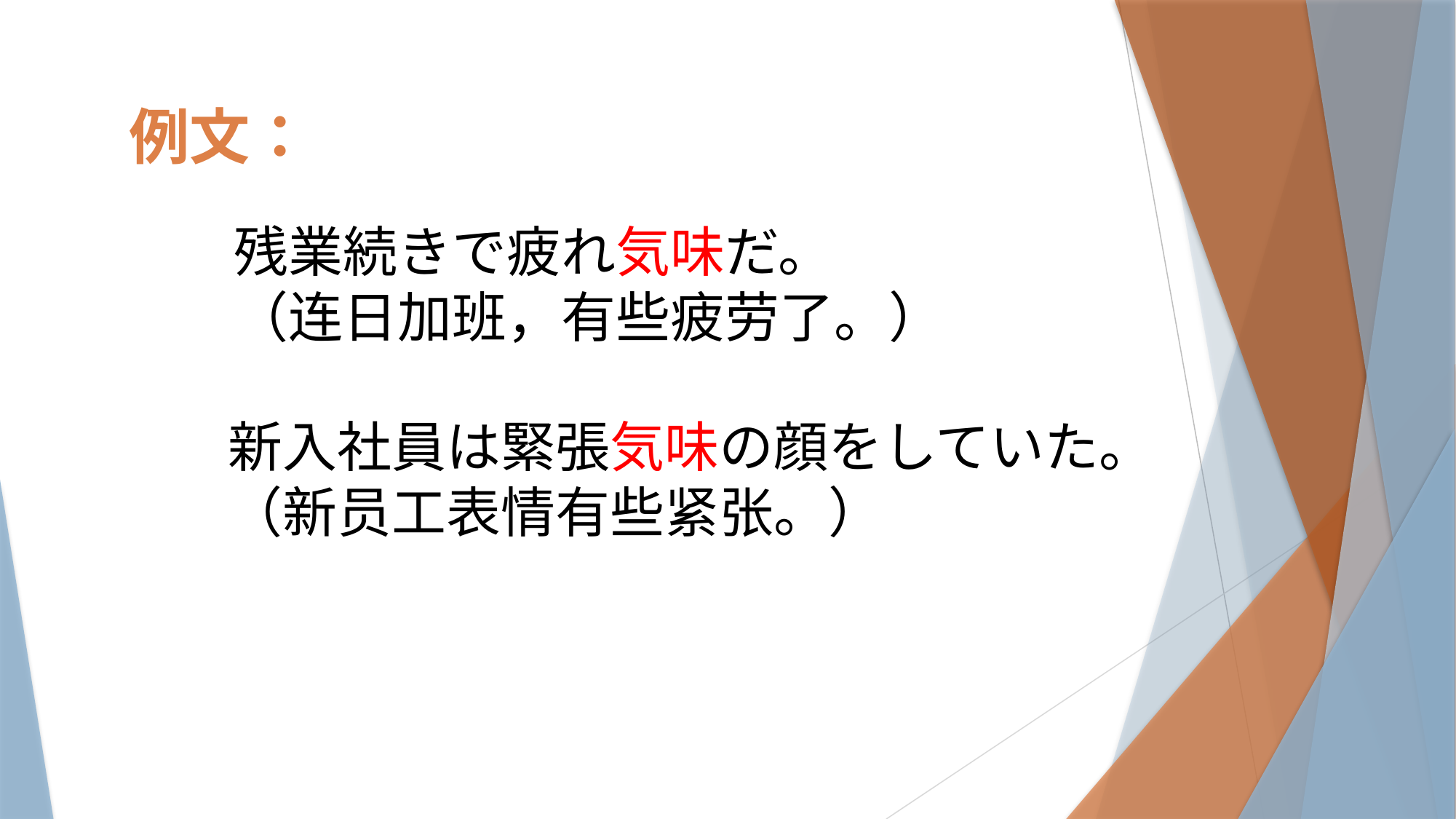

例文：
残業続きで疲れ気味だ。
（连日加班，有些疲劳了。）
新入社員は緊張気味の顔をしていた。
（新员工表情有些紧张。）